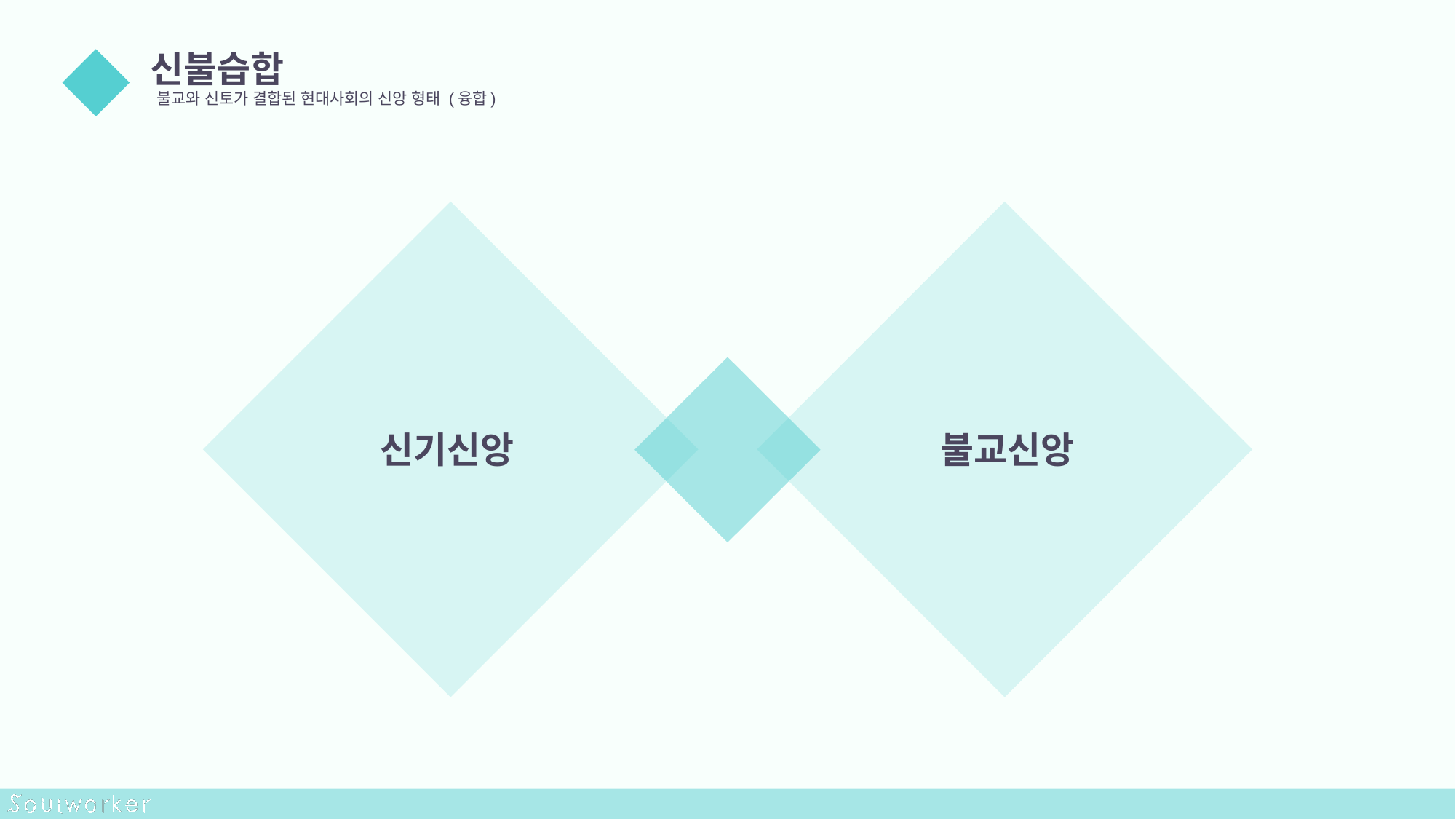

신불습합
불교와 신토가 결합된 현대사회의 신앙 형태 (융합)

02

신기신앙
신불습합
불교신앙